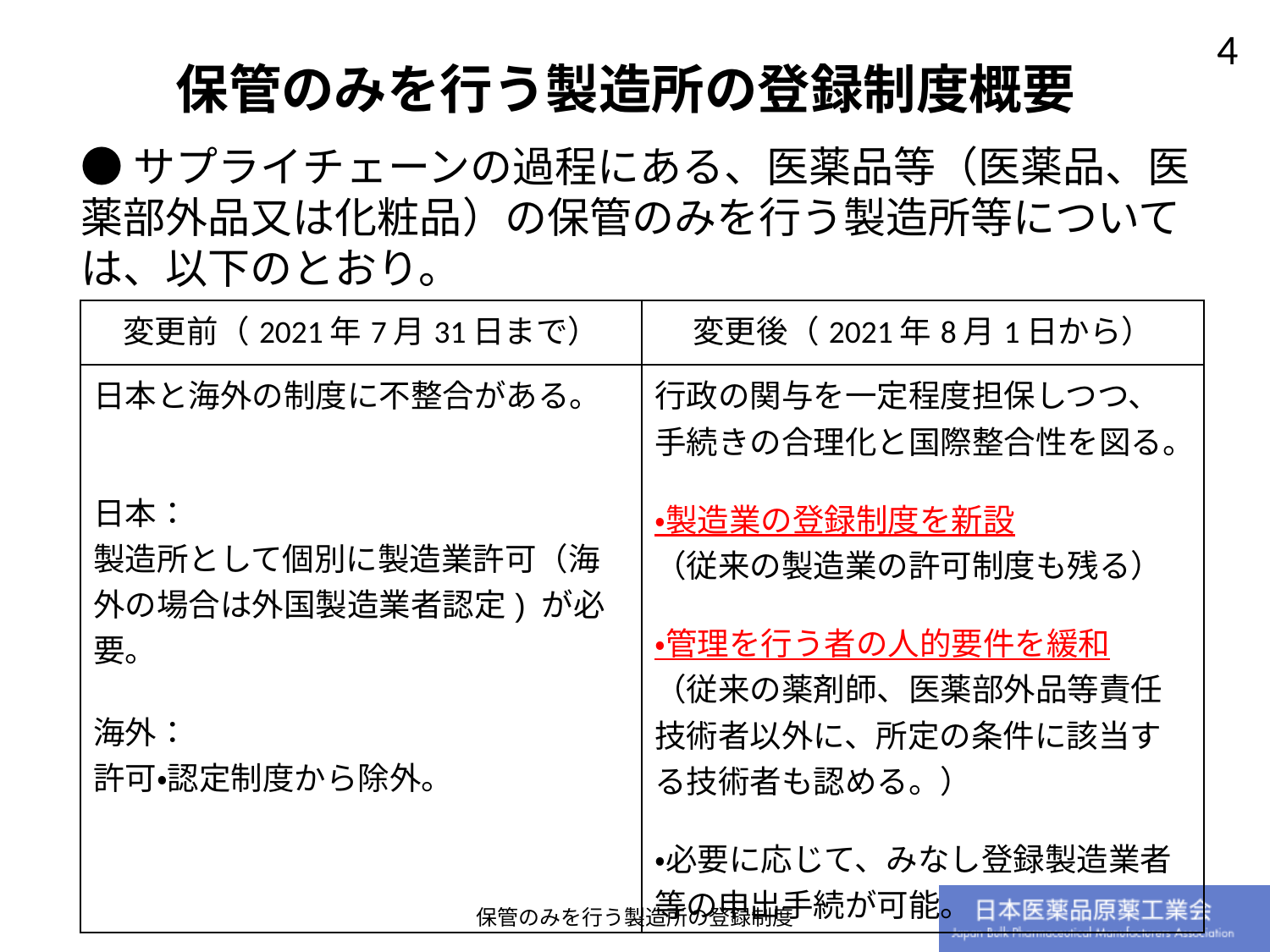

# 保管のみを行う製造所の登録制度概要
●サプライチェーンの過程にある、医薬品等（医薬品、医薬部外品又は化粧品）の保管のみを行う製造所等については、以下のとおり。
| 変更前（2021年7月31日まで） | 変更後（2021年8月1日から） |
| --- | --- |
| 日本と海外の制度に不整合がある。 日本： 製造所として個別に製造業許可（海外の場合は外国製造業者認定) が必要。 海外： 許可・認定制度から除外。 | 行政の関与を一定程度担保しつつ、手続きの合理化と国際整合性を図る。 ・製造業の登録制度を新設 （従来の製造業の許可制度も残る） ・管理を行う者の人的要件を緩和 （従来の薬剤師、医薬部外品等責任技術者以外に、所定の条件に該当する技術者も認める。） ・必要に応じて、みなし登録製造業者等の申出手続が可能。 |
保管のみを行う製造所の登録制度